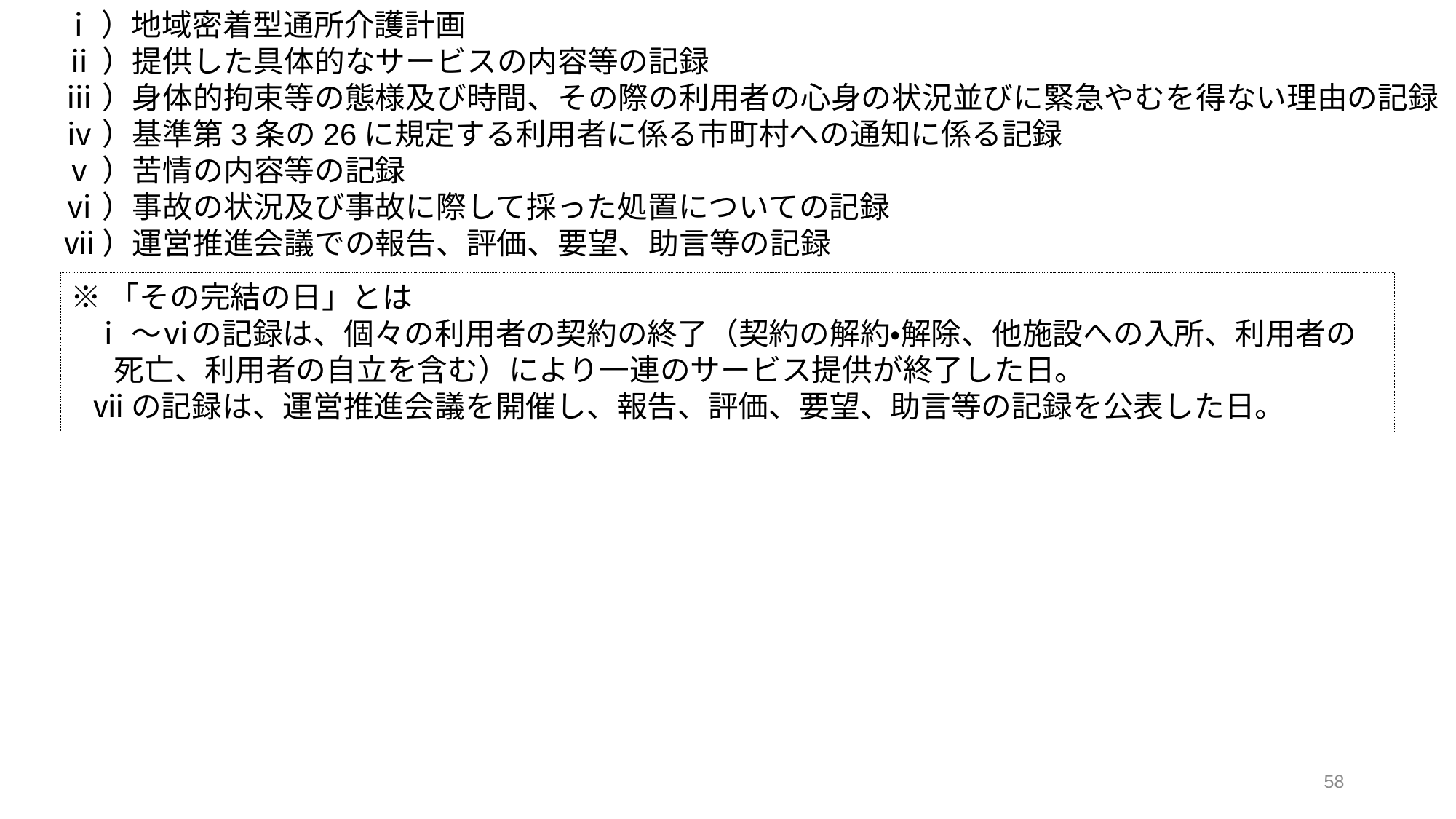

ⅰ）地域密着型通所介護計画
ⅱ）提供した具体的なサービスの内容等の記録
ⅲ）身体的拘束等の態様及び時間、その際の利用者の心身の状況並びに緊急やむを得ない理由の記録
ⅳ）基準第3条の26に規定する利用者に係る市町村への通知に係る記録
ⅴ）苦情の内容等の記録
ⅵ）事故の状況及び事故に際して採った処置についての記録
ⅶ）運営推進会議での報告、評価、要望、助言等の記録
※「その完結の日」とは
ⅰ～ⅵの記録は、個々の利用者の契約の終了（契約の解約・解除、他施設への入所、利用者の死亡、利用者の自立を含む）により一連のサービス提供が終了した日。
ⅶの記録は、運営推進会議を開催し、報告、評価、要望、助言等の記録を公表した日。
58